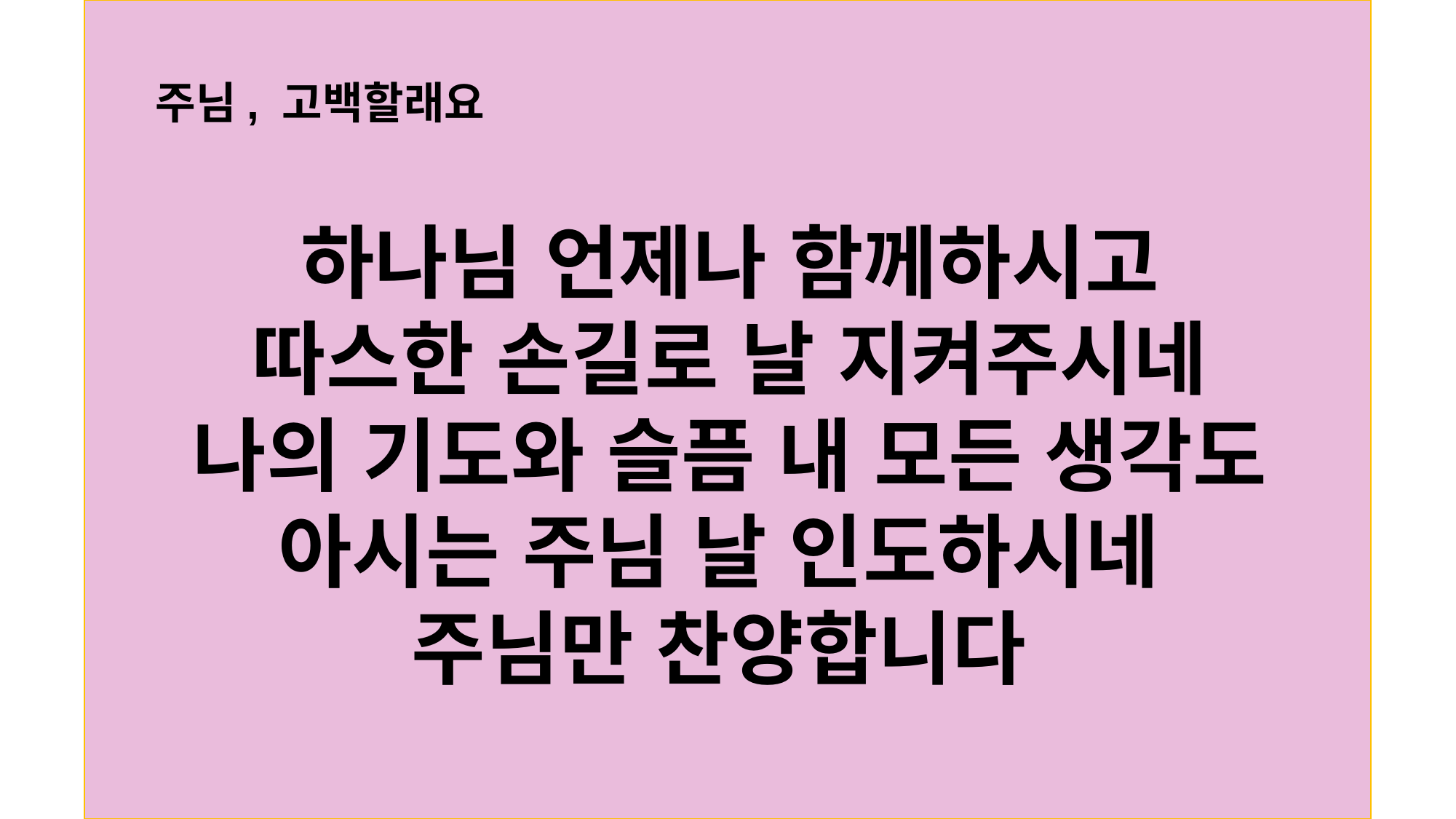

주님, 고백할래요
하나님 언제나 함께하시고
따스한 손길로 날 지켜주시네
나의 기도와 슬픔 내 모든 생각도
아시는 주님 날 인도하시네
주님만 찬양합니다